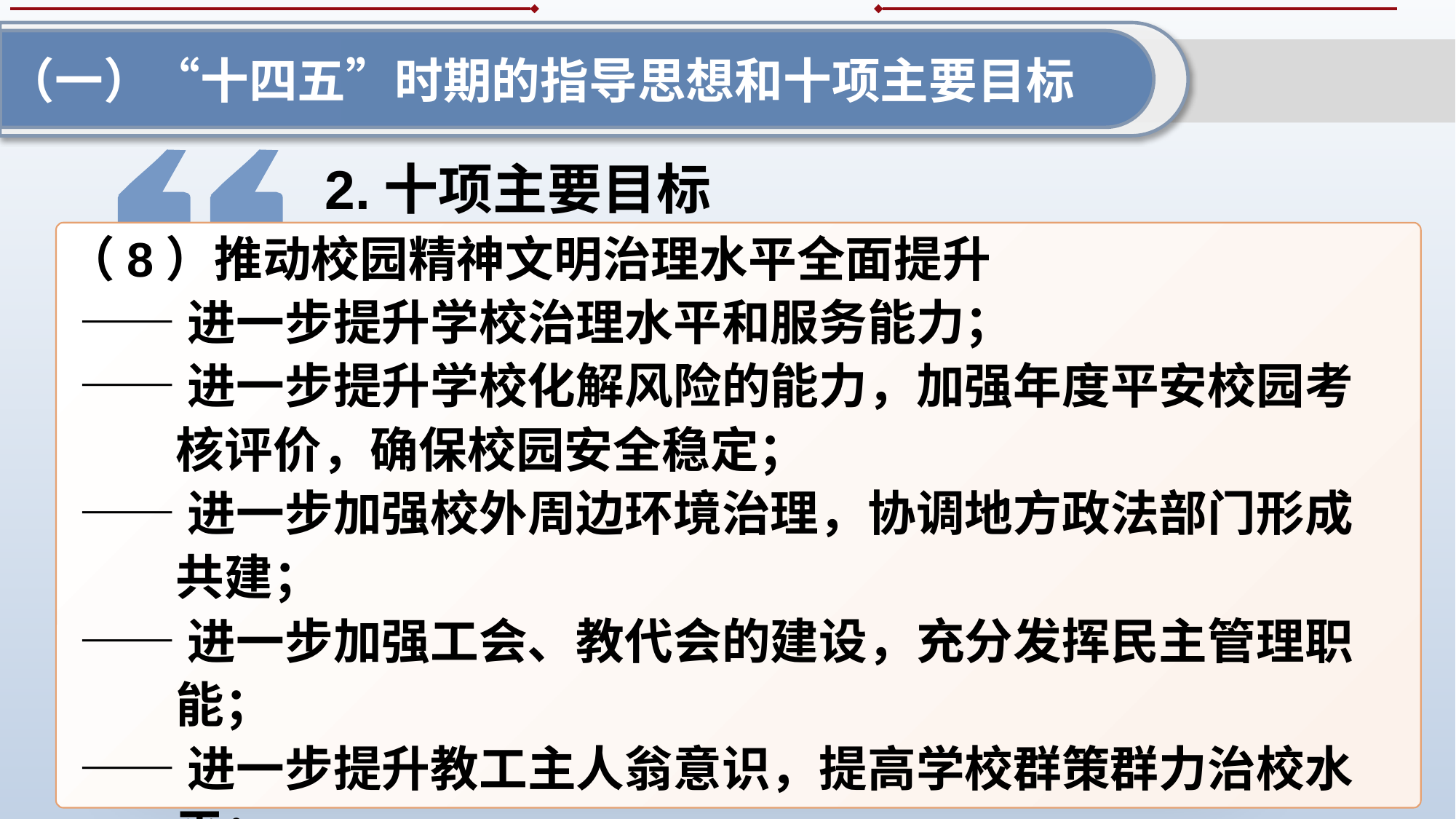

（一）“十四五”时期的指导思想和十项主要目标
2.十项主要目标

（8）推动校园精神文明治理水平全面提升
——进一步提升学校治理水平和服务能力；
——进一步提升学校化解风险的能力，加强年度平安校园考核评价，确保校园安全稳定；
——进一步加强校外周边环境治理，协调地方政法部门形成共建；
——进一步加强工会、教代会的建设，充分发挥民主管理职能；
——进一步提升教工主人翁意识，提高学校群策群力治校水平；
——创建省级文明校园。